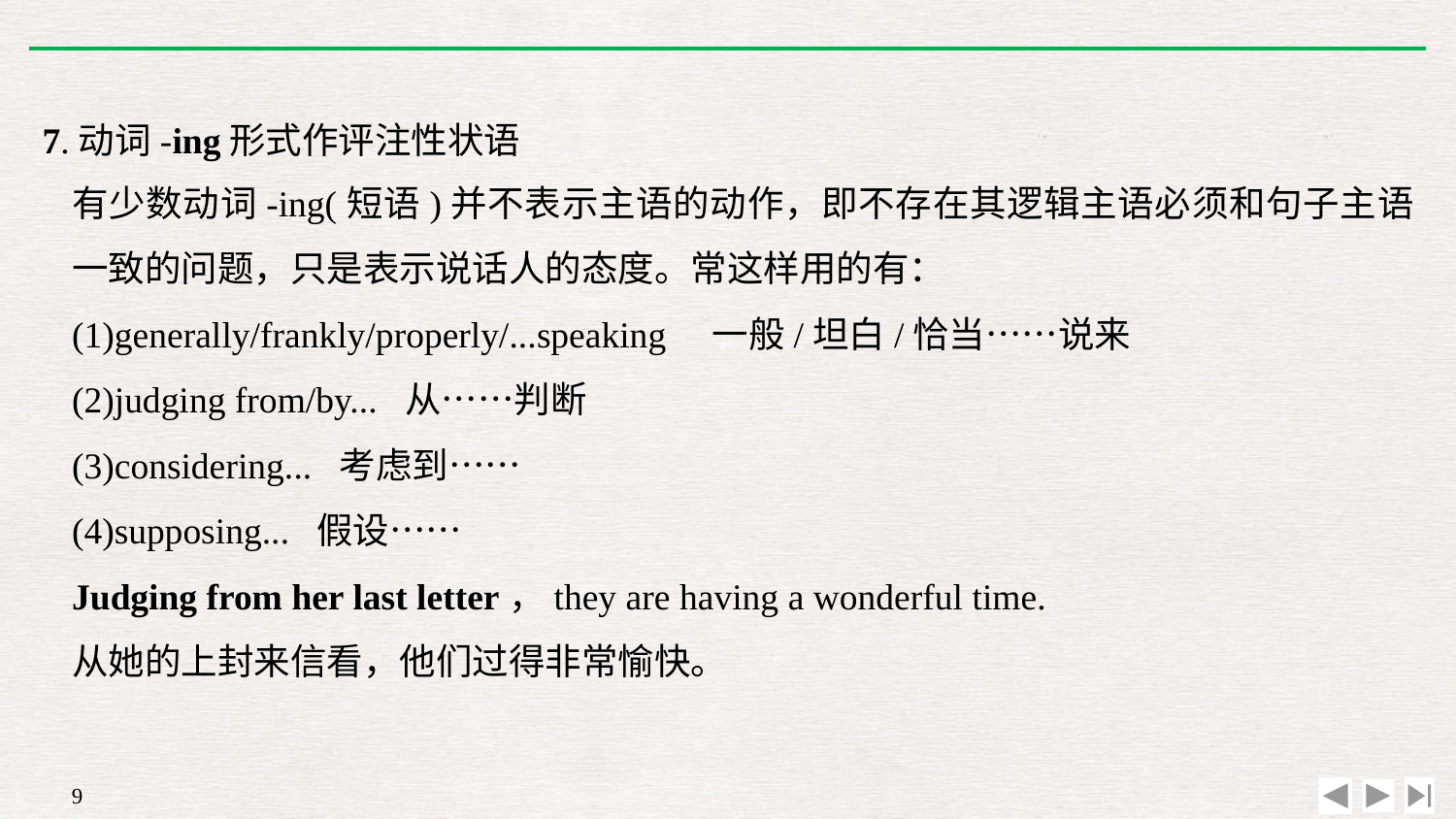

7.动词-ing形式作评注性状语
有少数动词-ing(短语)并不表示主语的动作，即不存在其逻辑主语必须和句子主语一致的问题，只是表示说话人的态度。常这样用的有：
(1)generally/frankly/properly/...speaking　一般/坦白/恰当……说来
(2)judging from/by...  从……判断
(3)considering...  考虑到……
(4)supposing...  假设……
Judging from her last letter，they are having a wonderful time.
从她的上封来信看，他们过得非常愉快。